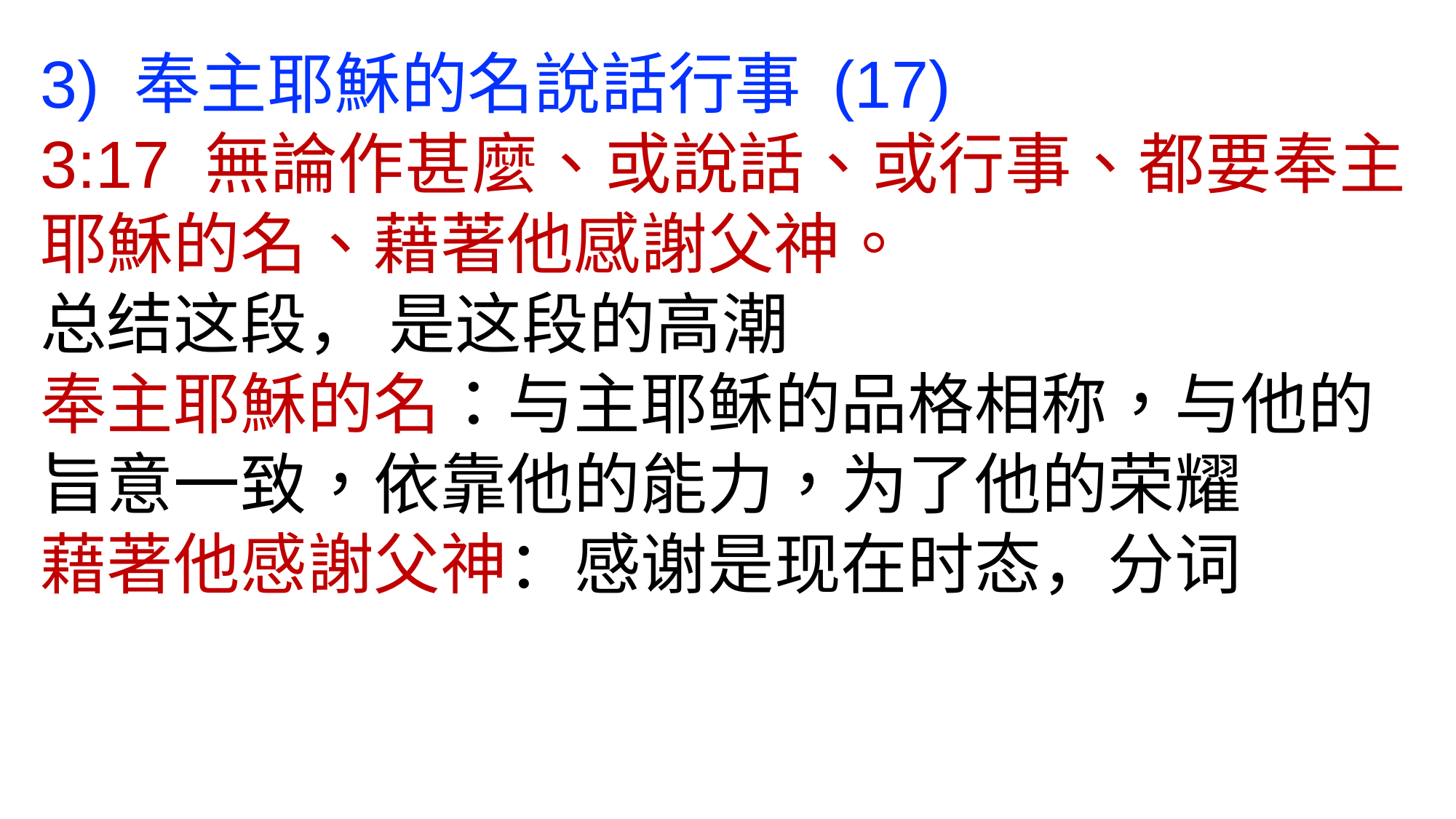

3) 奉主耶穌的名說話行事 (17)
3:17 無論作甚麼、或說話、或行事、都要奉主耶穌的名、藉著他感謝父神。
总结这段， 是这段的高潮
奉主耶穌的名：与主耶稣的品格相称，与他的旨意一致，依靠他的能力，为了他的荣耀
藉著他感謝父神：感谢是现在时态，分词